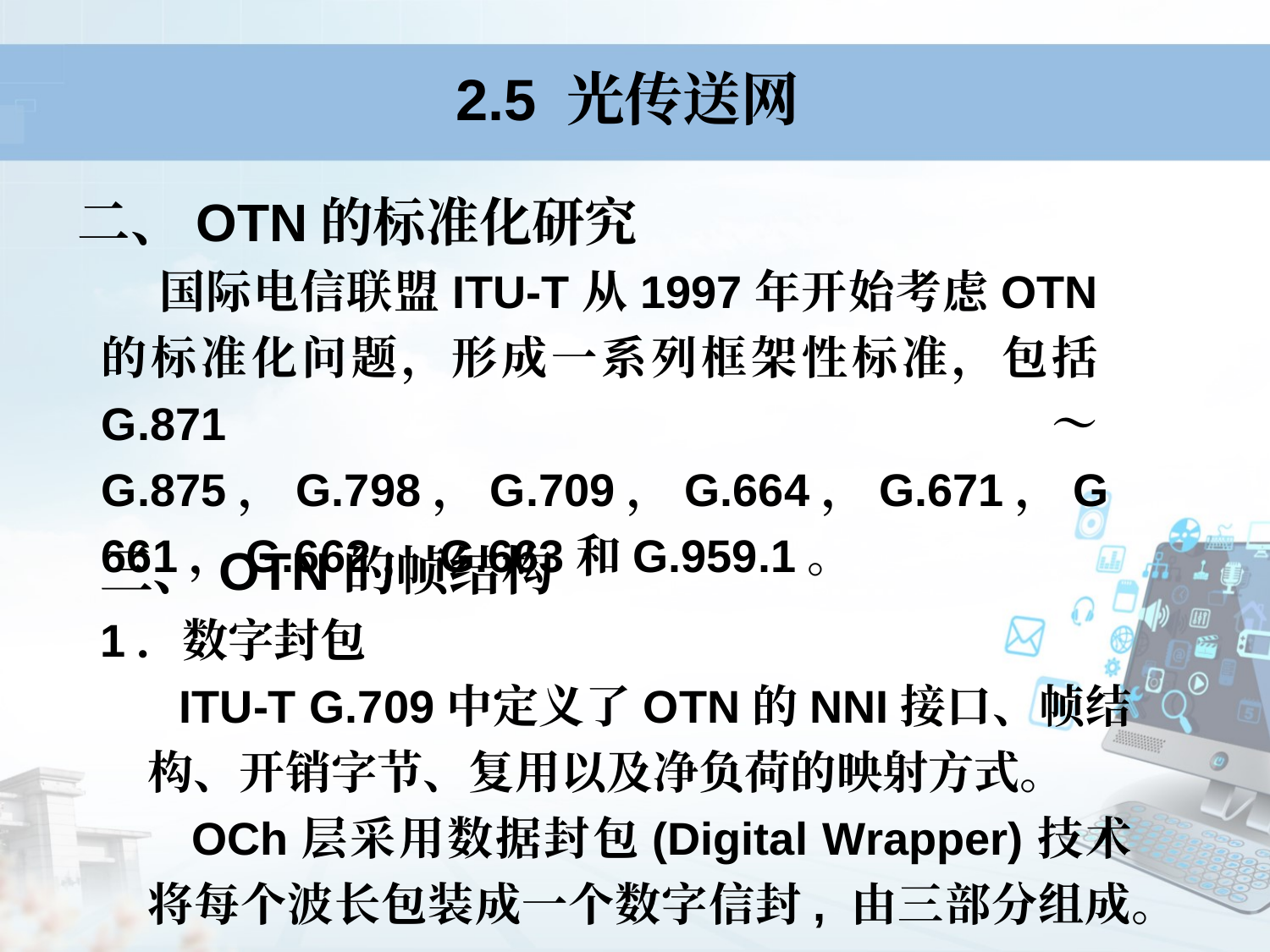

# 2.5 光传送网
二、OTN的标准化研究
      国际电信联盟ITU-T从1997年开始考虑OTN的标准化问题，形成一系列框架性标准，包括G.871～G.875，G.798，G.709，G.664，G.671，G661，G.662，G.663和G.959.1。
三、OTN的帧结构
1．数字封包
      ITU-T G.709中定义了OTN的NNI接口、帧结构、开销字节、复用以及净负荷的映射方式。
      OCh层采用数据封包(Digital Wrapper)技术将每个波长包装成一个数字信封, 由三部分组成。